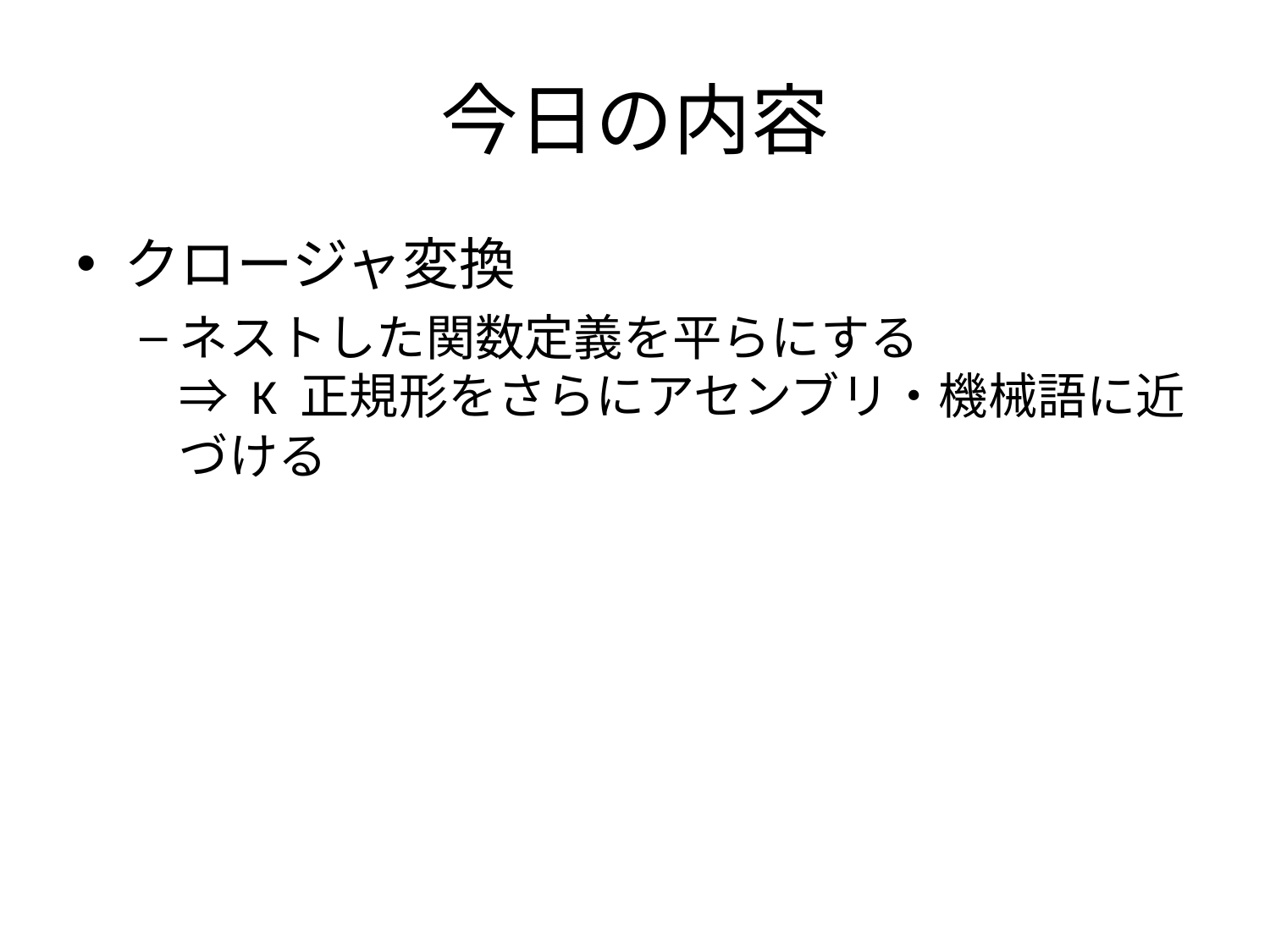

# 今日の内容
クロージャ変換
ネストした関数定義を平らにする
⇒ K 正規形をさらにアセンブリ・機械語に近づける